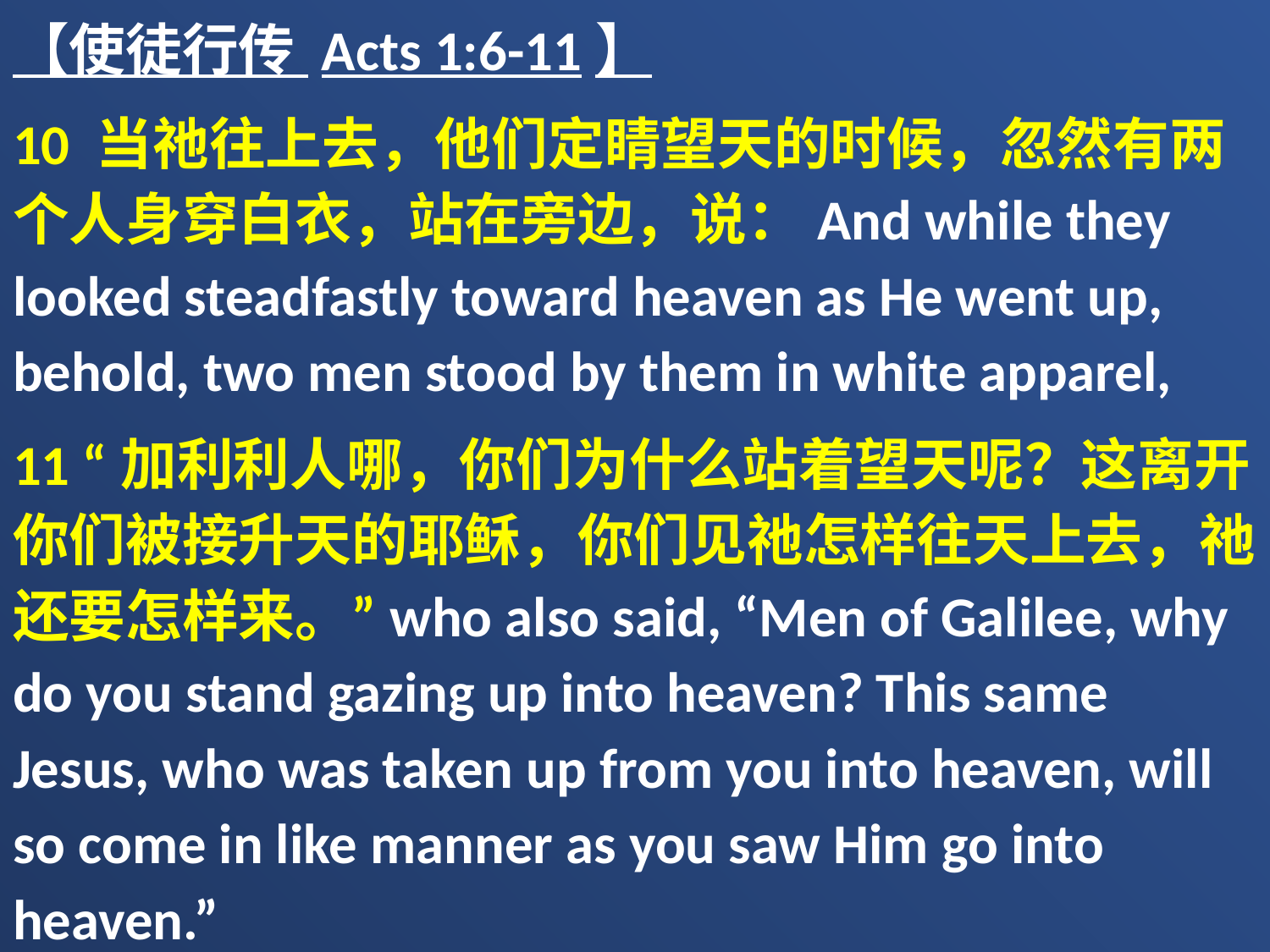

【使徒行传 Acts 1:6-11】
10 当祂往上去，他们定睛望天的时候，忽然有两个人身穿白衣，站在旁边，说：And while they looked steadfastly toward heaven as He went up, behold, two men stood by them in white apparel,
11 “加利利人哪，你们为什么站着望天呢？这离开你们被接升天的耶稣，你们见祂怎样往天上去，祂还要怎样来。”who also said, “Men of Galilee, why do you stand gazing up into heaven? This same Jesus, who was taken up from you into heaven, will so come in like manner as you saw Him go into heaven.”